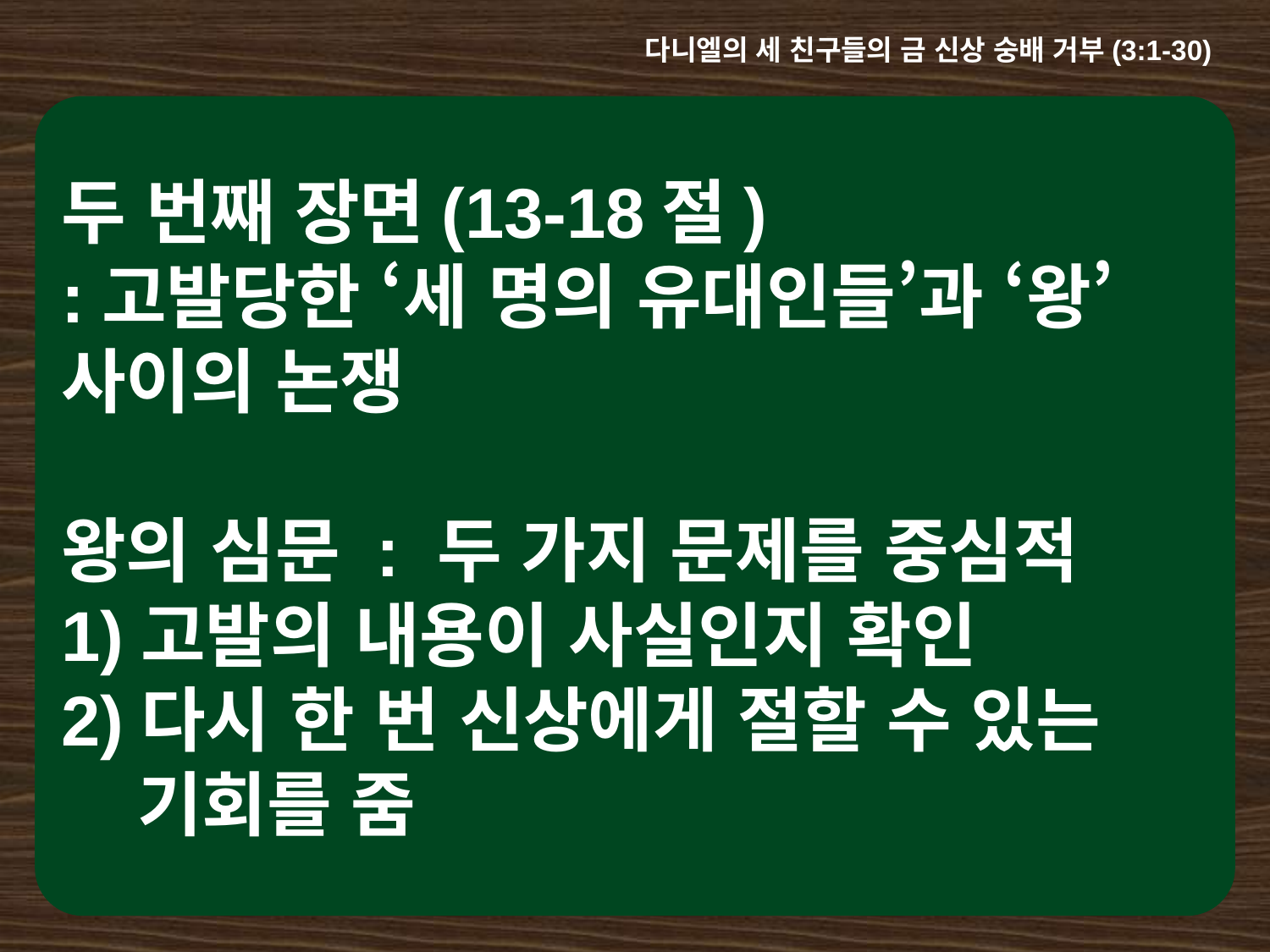

다니엘의 세 친구들의 금 신상 숭배 거부(3:1-30)
두 번째 장면(13-18절)
:고발당한 ‘세 명의 유대인들’과 ‘왕’ 사이의 논쟁

왕의 심문 : 두 가지 문제를 중심적
1)고발의 내용이 사실인지 확인
2)다시 한 번 신상에게 절할 수 있는
   기회를 줌